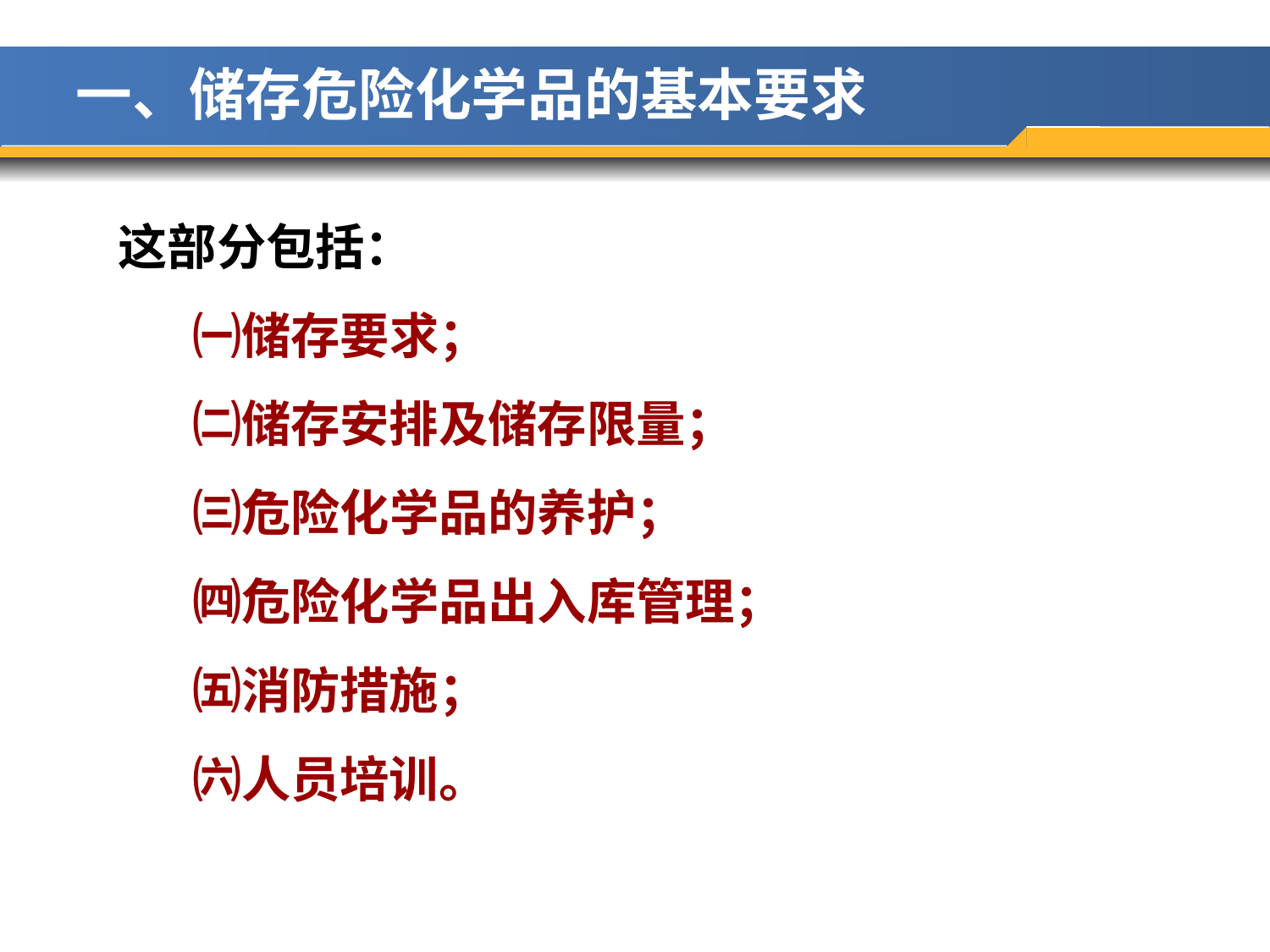

一、储存危险化学品的基本要求

这部分包括：
㈠储存要求；
㈡储存安排及储存限量；
㈢危险化学品的养护；
㈣危险化学品出入库管理；
㈤消防措施；
㈥人员培训。